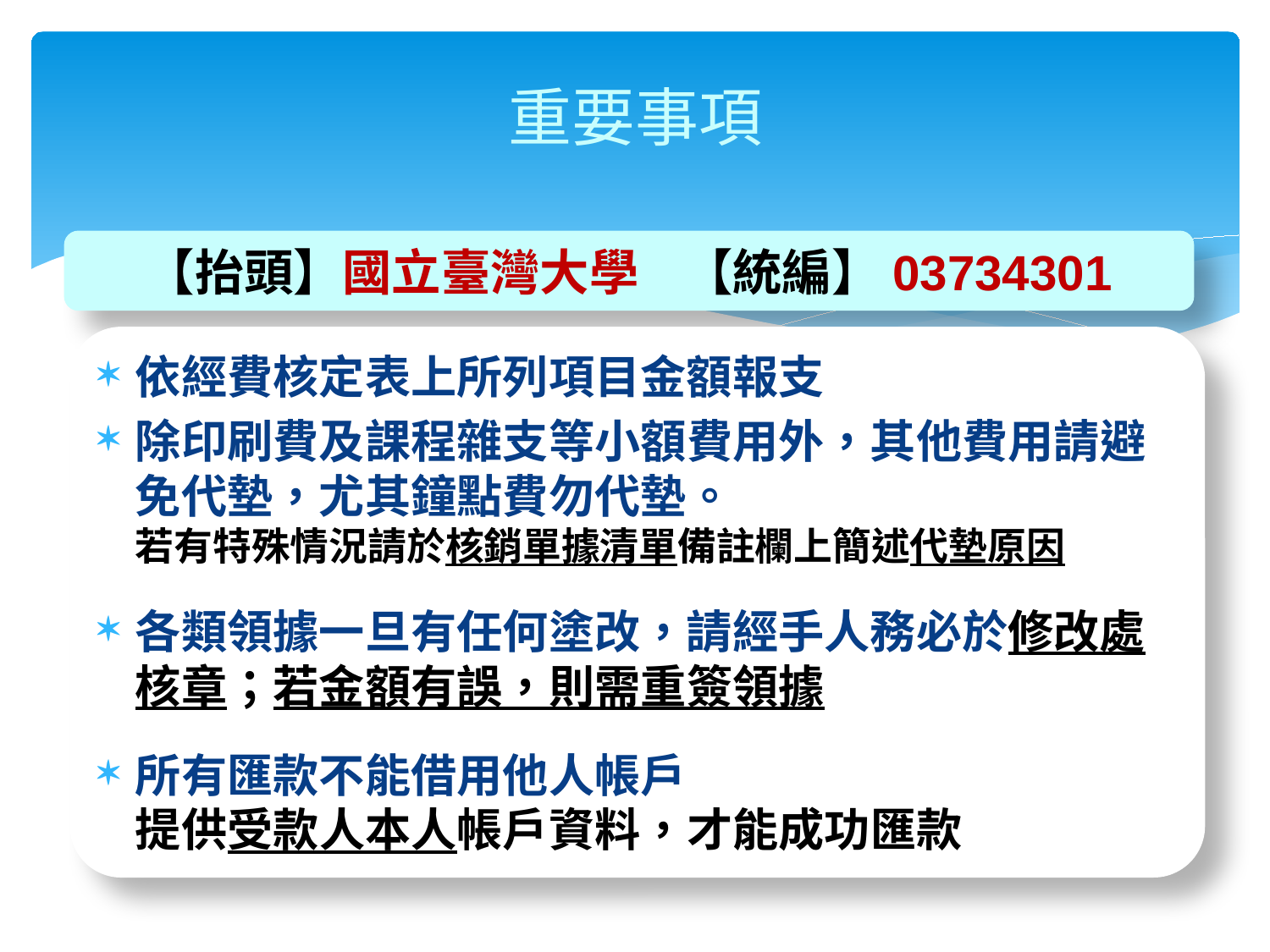

# 重要事項
【抬頭】國立臺灣大學    【統編】03734301
依經費核定表上所列項目金額報支
除印刷費及課程雜支等小額費用外，其他費用請避免代墊，尤其鐘點費勿代墊。
若有特殊情況請於核銷單據清單備註欄上簡述代墊原因

各類領據一旦有任何塗改，請經手人務必於修改處核章；若金額有誤，則需重簽領據

所有匯款不能借用他人帳戶
提供受款人本人帳戶資料，才能成功匯款